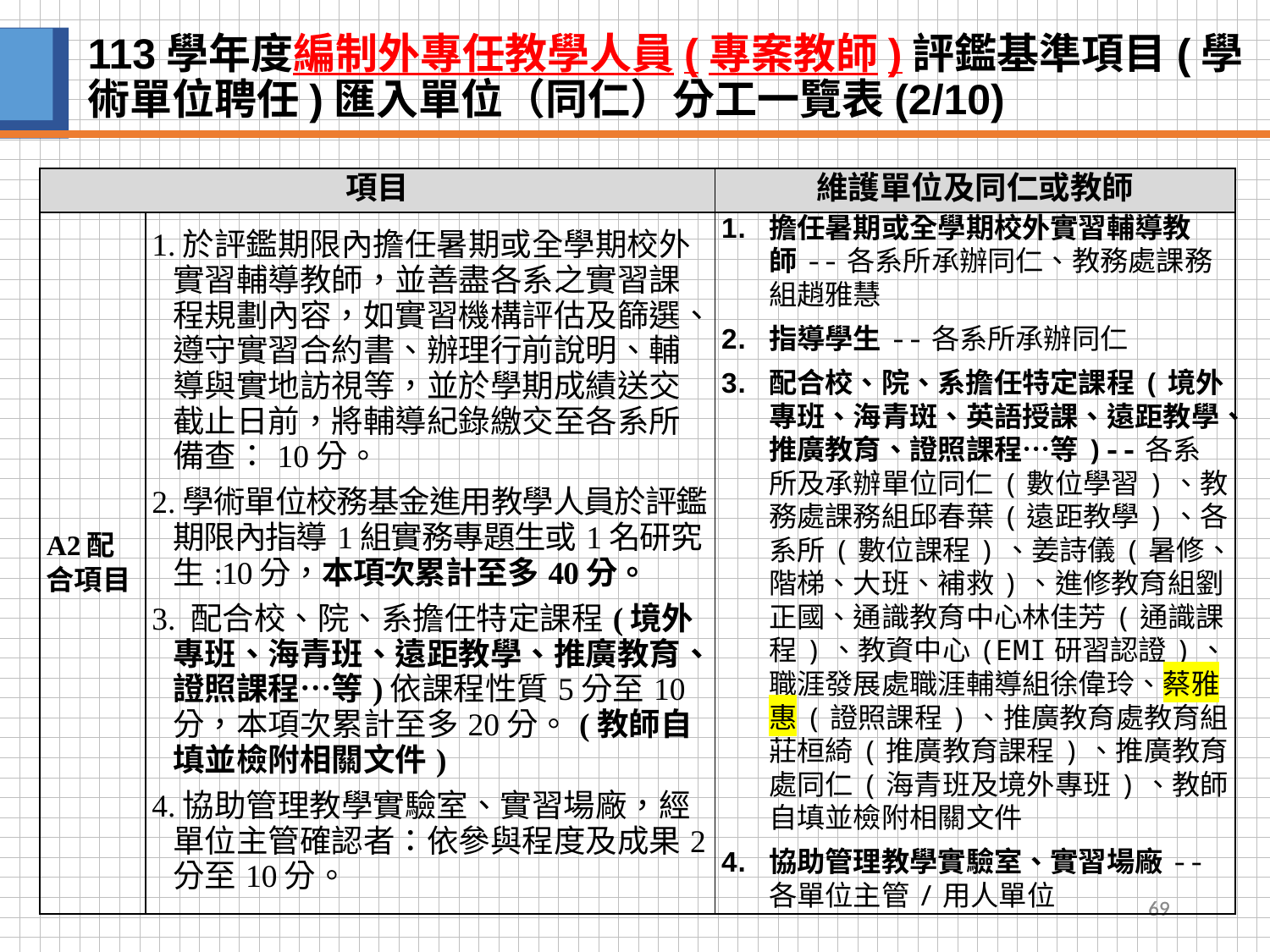

# 113學年度編制外專任教學人員(專案教師)評鑑基準項目(學術單位聘任)匯入單位（同仁）分工一覽表(2/10)
| 項目 |  | 維護單位及同仁或教師 |
| --- | --- | --- |
| A2配合項目 | 1.於評鑑期限內擔任暑期或全學期校外實習輔導教師，並善盡各系之實習課程規劃內容，如實習機構評估及篩選、遵守實習合約書、辦理行前說明、輔導與實地訪視等，並於學期成績送交截止日前，將輔導紀錄繳交至各系所備查：10分。 2.學術單位校務基金進用教學人員於評鑑期限內指導1組實務專題生或1名研究生:10分，本項次累計至多40分。 3. 配合校、院、系擔任特定課程(境外專班、海青班、遠距教學、推廣教育、證照課程…等)依課程性質5分至10分，本項次累計至多20分。(教師自填並檢附相關文件) 4.協助管理教學實驗室、實習場廠，經單位主管確認者：依參與程度及成果2分至10分。 | 擔任暑期或全學期校外實習輔導教師--各系所承辦同仁、教務處課務組趙雅慧 指導學生--各系所承辦同仁 配合校、院、系擔任特定課程(境外專班、海青斑、英語授課、遠距教學、推廣教育、證照課程…等)--各系所及承辦單位同仁(數位學習)、教務處課務組邱春葉(遠距教學)、各系所(數位課程)、姜詩儀(暑修、階梯、大班、補救)、進修教育組劉正國、通識教育中心林佳芳(通識課程)、教資中心(EMI研習認證)、職涯發展處職涯輔導組徐偉玲、蔡雅惠(證照課程)、推廣教育處教育組莊桓綺(推廣教育課程)、推廣教育處同仁(海青班及境外專班)、教師自填並檢附相關文件 協助管理教學實驗室、實習場廠--各單位主管/用人單位 |
69